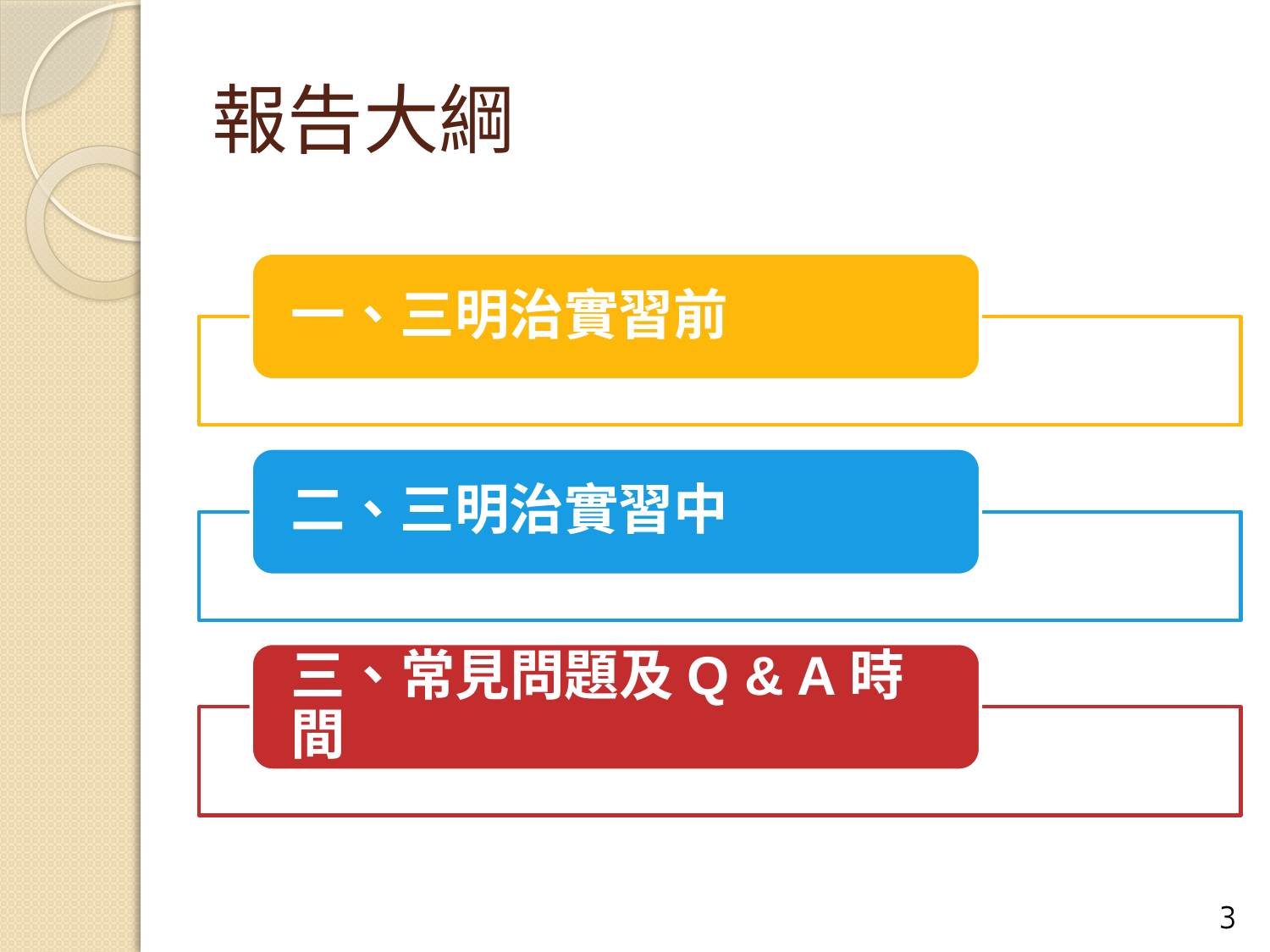

# 報告大綱

一、三明治實習前
二、三明治實習中
三、常見問題及Q & A時間
3